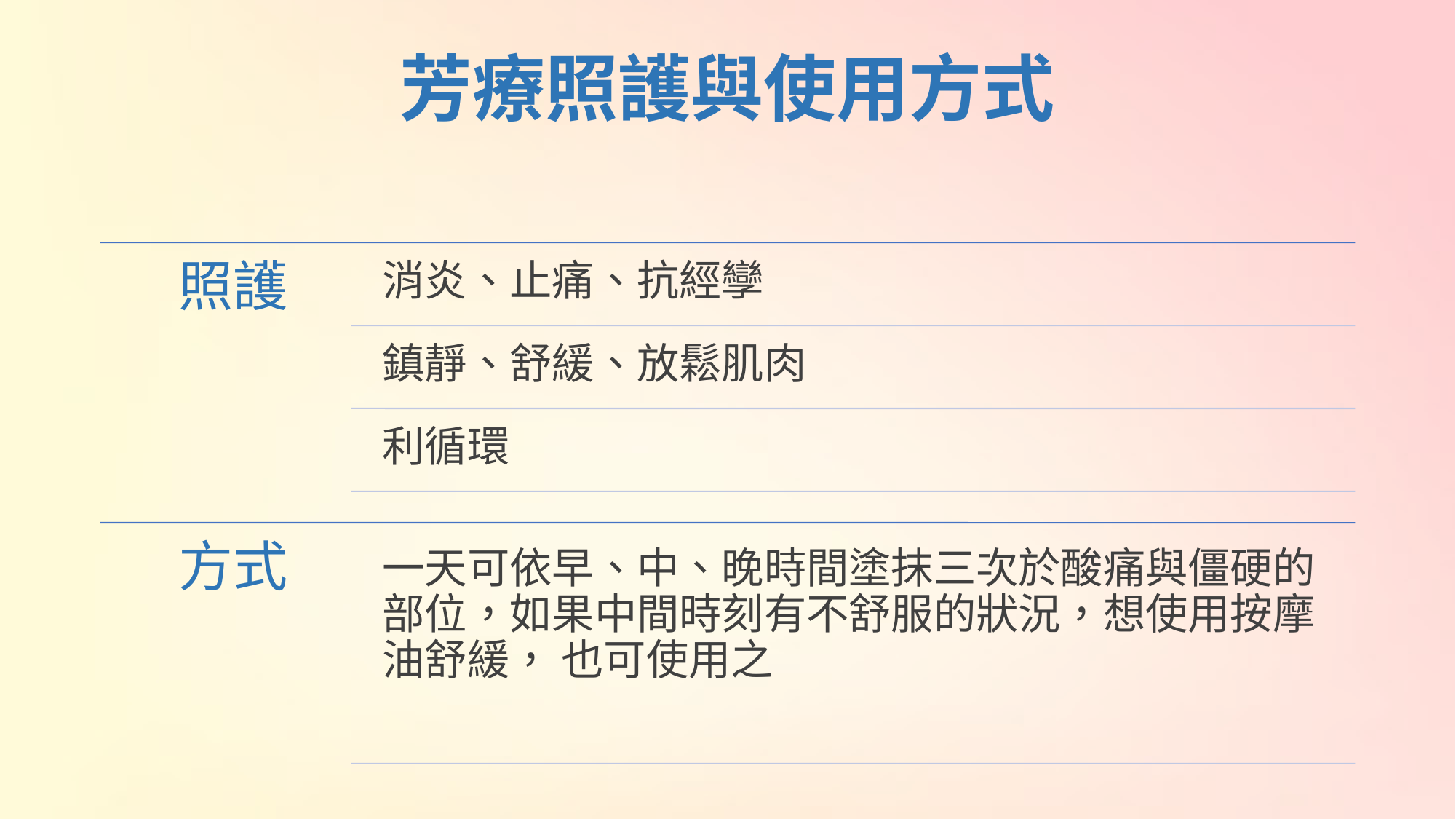

# 芳療照護與使用方式

    照護
消炎、止痛、抗經孿

鎮靜、舒緩、放鬆肌肉

利循環

    方式
一天可依早、中、晚時間塗抹三次於酸痛與僵硬的部位，如果中間時刻有不舒服的狀況，想使用按摩油舒緩， 也可使用之